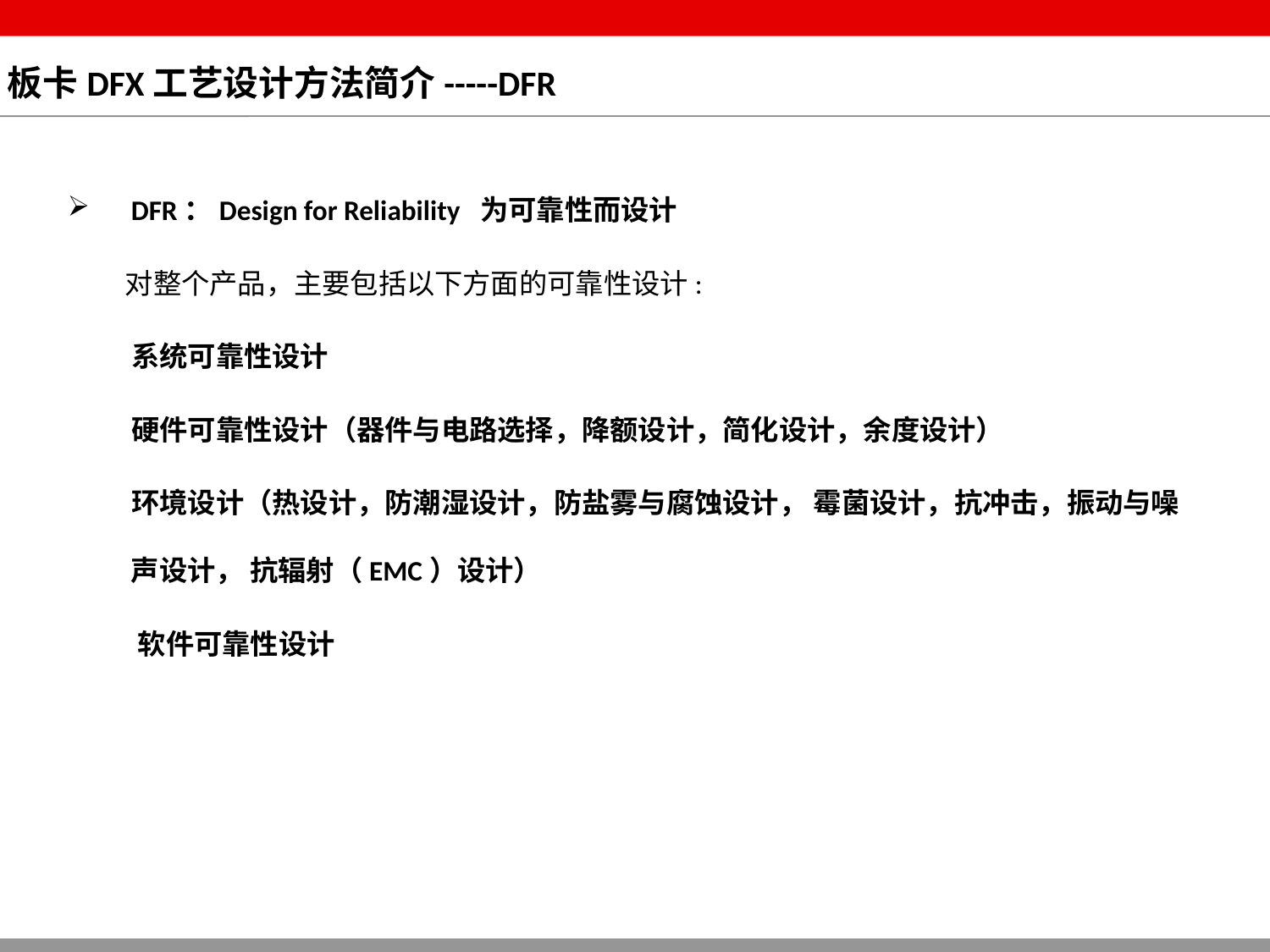

# 板卡DFX工艺设计方法简介-----DFR
DFR：Design for Reliability  为可靠性而设计
        对整个产品，主要包括以下方面的可靠性设计:
         系统可靠性设计
         硬件可靠性设计（器件与电路选择，降额设计，简化设计，余度设计）
         环境设计（热设计，防潮湿设计，防盐雾与腐蚀设计， 霉菌设计，抗冲击，振动与噪声设计， 抗辐射（EMC）设计）
          软件可靠性设计